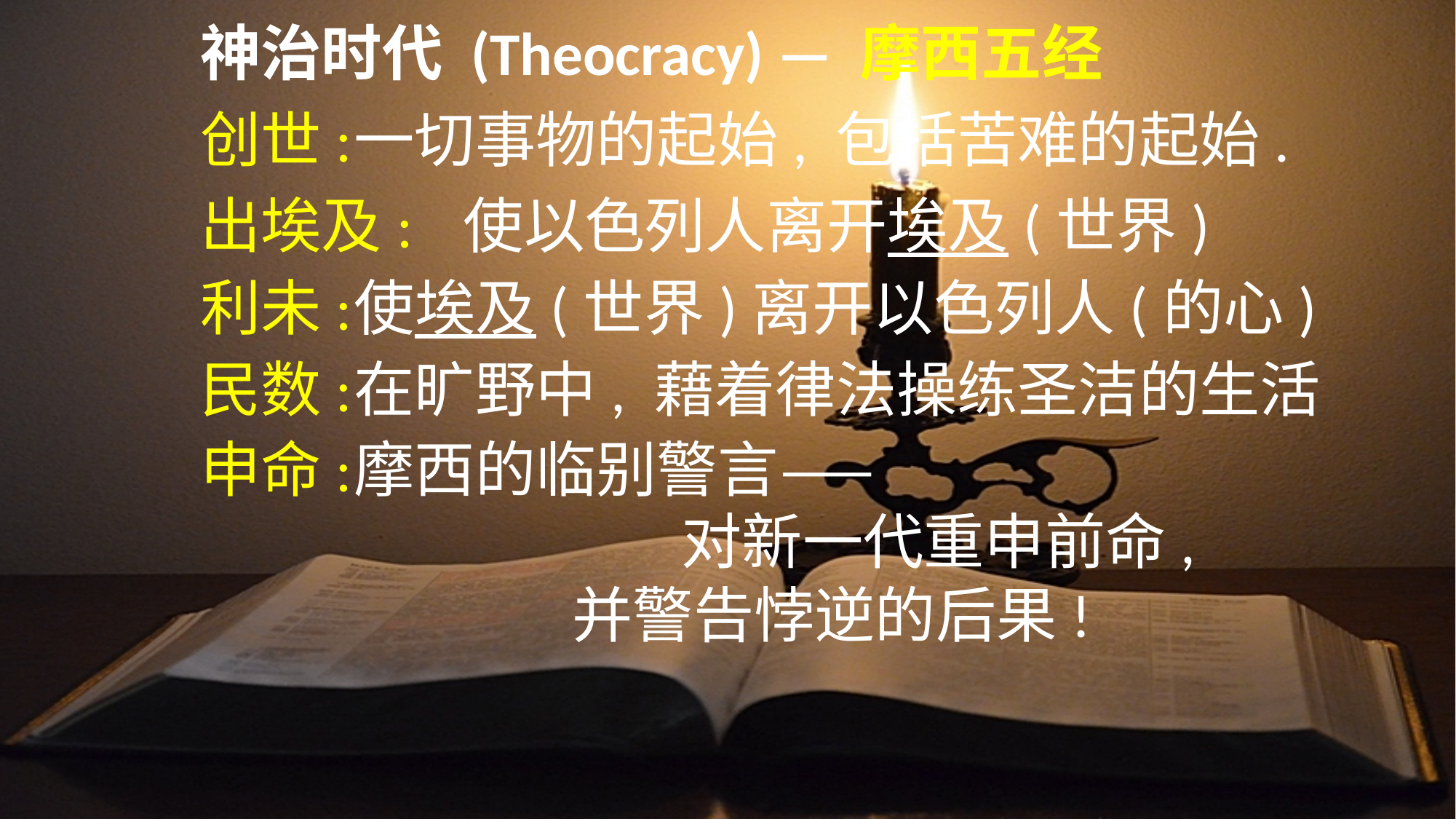

神治时代 (Theocracy) — 摩西五经
创世:	一切事物的起始, 包括苦难的起始.
出埃及:	使以色列人离开埃及(世界)
利未:	使埃及(世界)离开以色列人(的心)
民数:	在旷野中, 藉着律法操练圣洁的生活
申命:	摩西的临别警言——
					对新一代重申前命,
				并警告悖逆的后果!